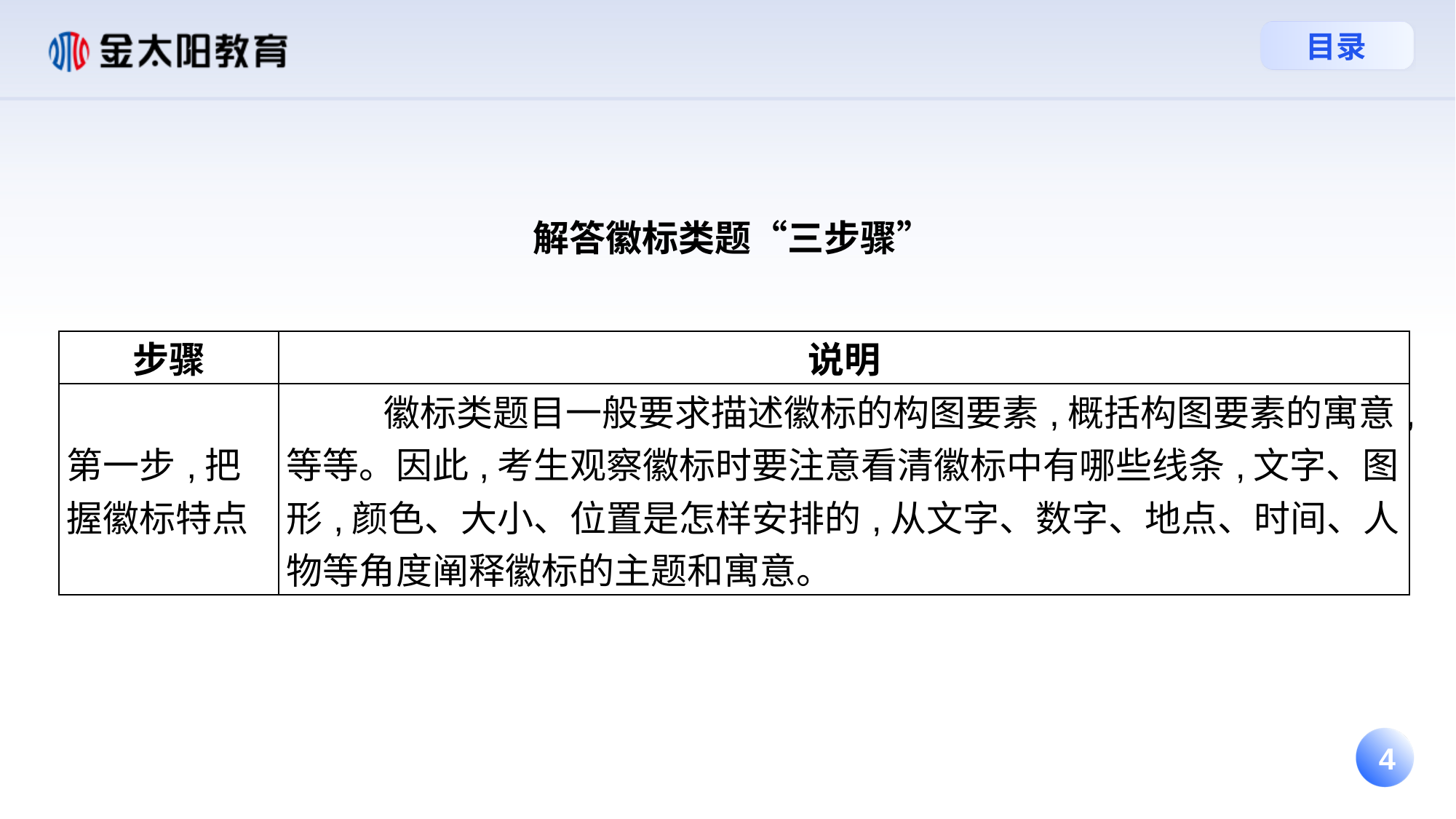

解答徽标类题“三步骤”
| 步骤 | 说明 |
| --- | --- |
| 第一步,把握徽标特点 | 徽标类题目一般要求描述徽标的构图要素,概括构图要素的寓意,等等。因此,考生观察徽标时要注意看清徽标中有哪些线条,文字、图形,颜色、大小、位置是怎样安排的,从文字、数字、地点、时间、人物等角度阐释徽标的主题和寓意。 |